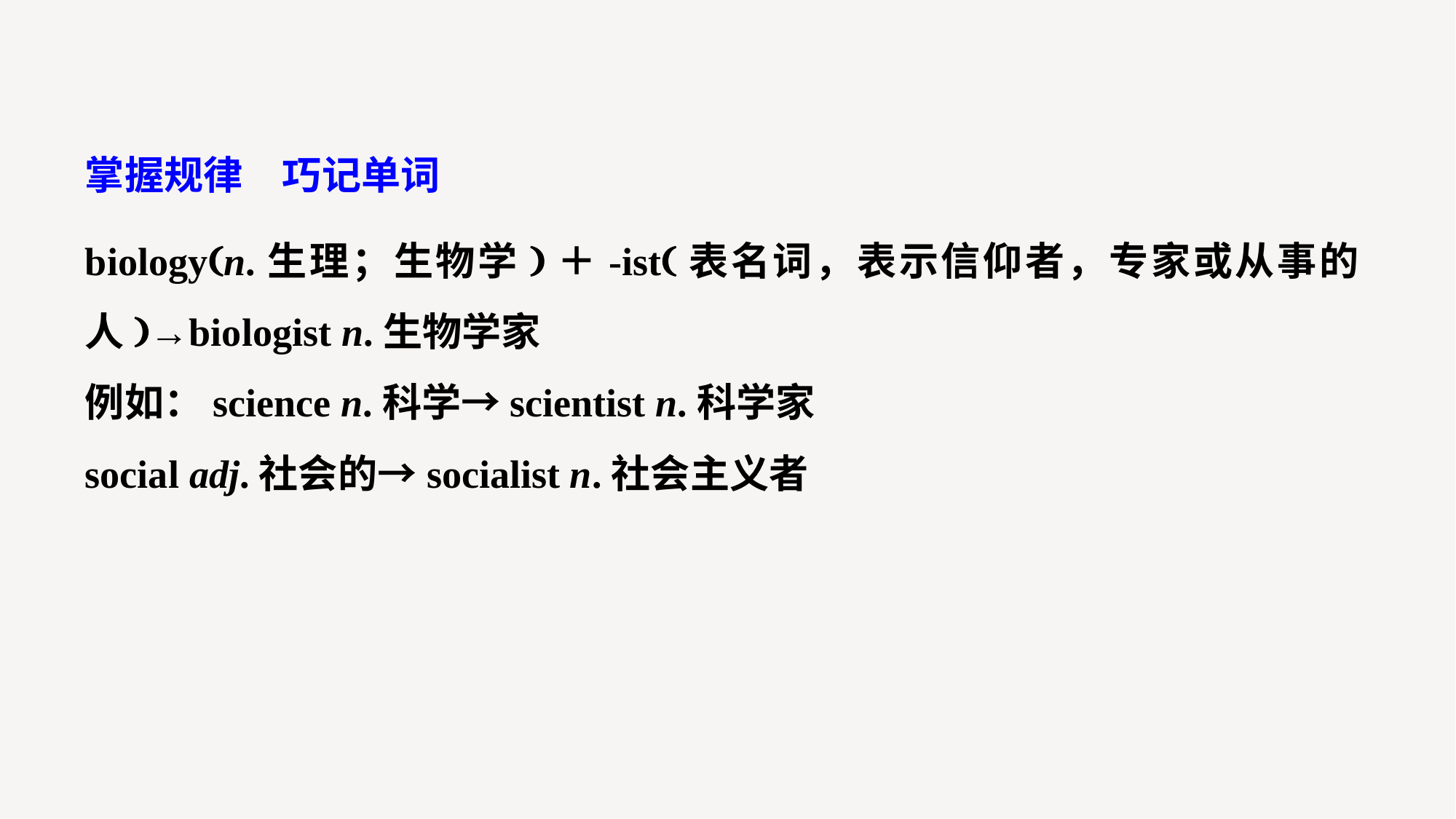

掌握规律　巧记单词
biology(n.生理；生物学)＋-ist(表名词，表示信仰者，专家或从事的人)→biologist n.生物学家
例如：science n.科学→scientist n.科学家
social adj.社会的→socialist n.社会主义者